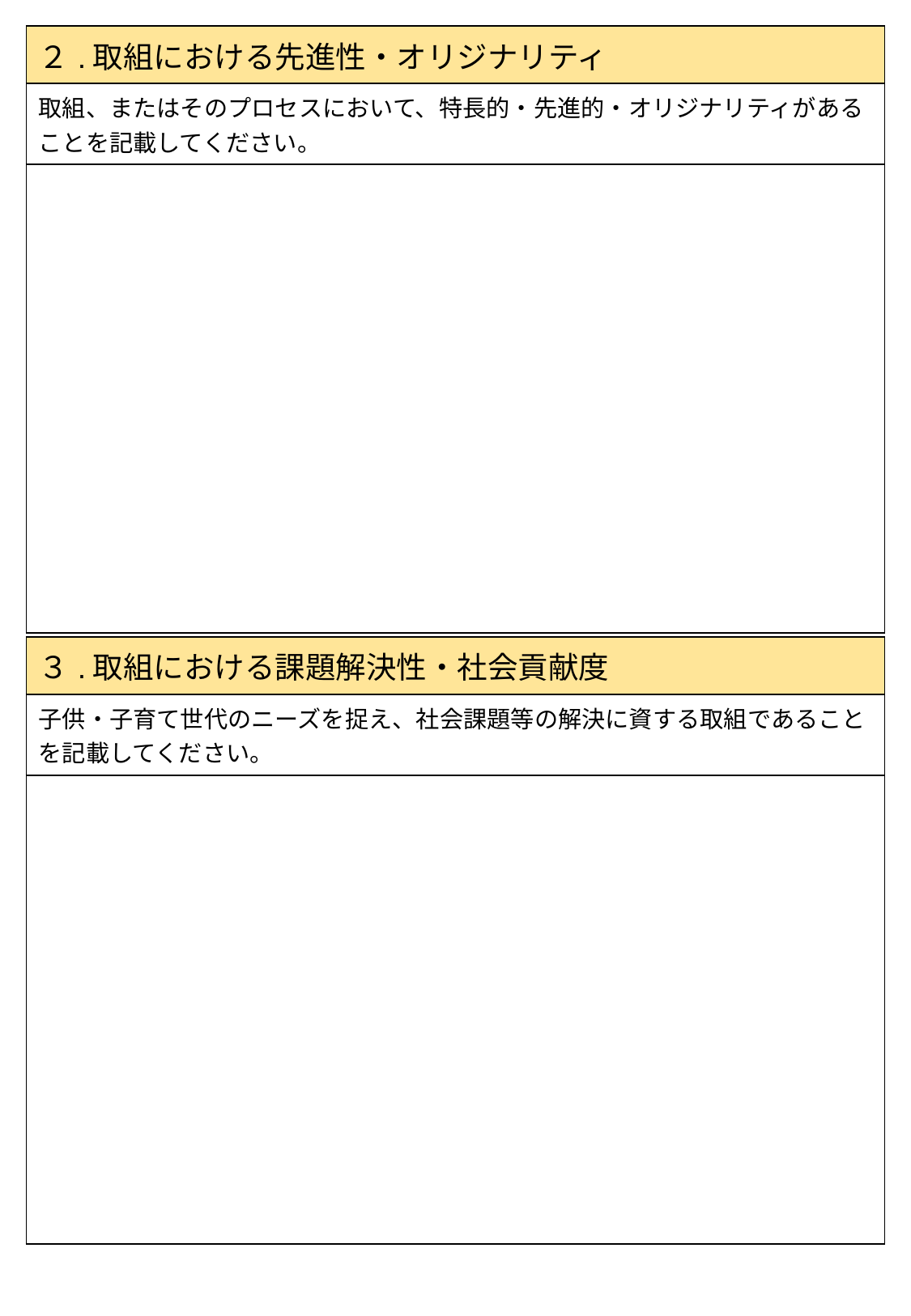

| ２.取組における先進性・オリジナリティ |
| --- |
| 取組、またはそのプロセスにおいて、特長的・先進的・オリジナリティがあることを記載してください。​ |
|  |
| ３.取組における課題解決性・社会貢献度 |
| --- |
| 子供・子育て世代のニーズを捉え、社会課題等の解決に資する取組であることを記載してください。 |
|  |